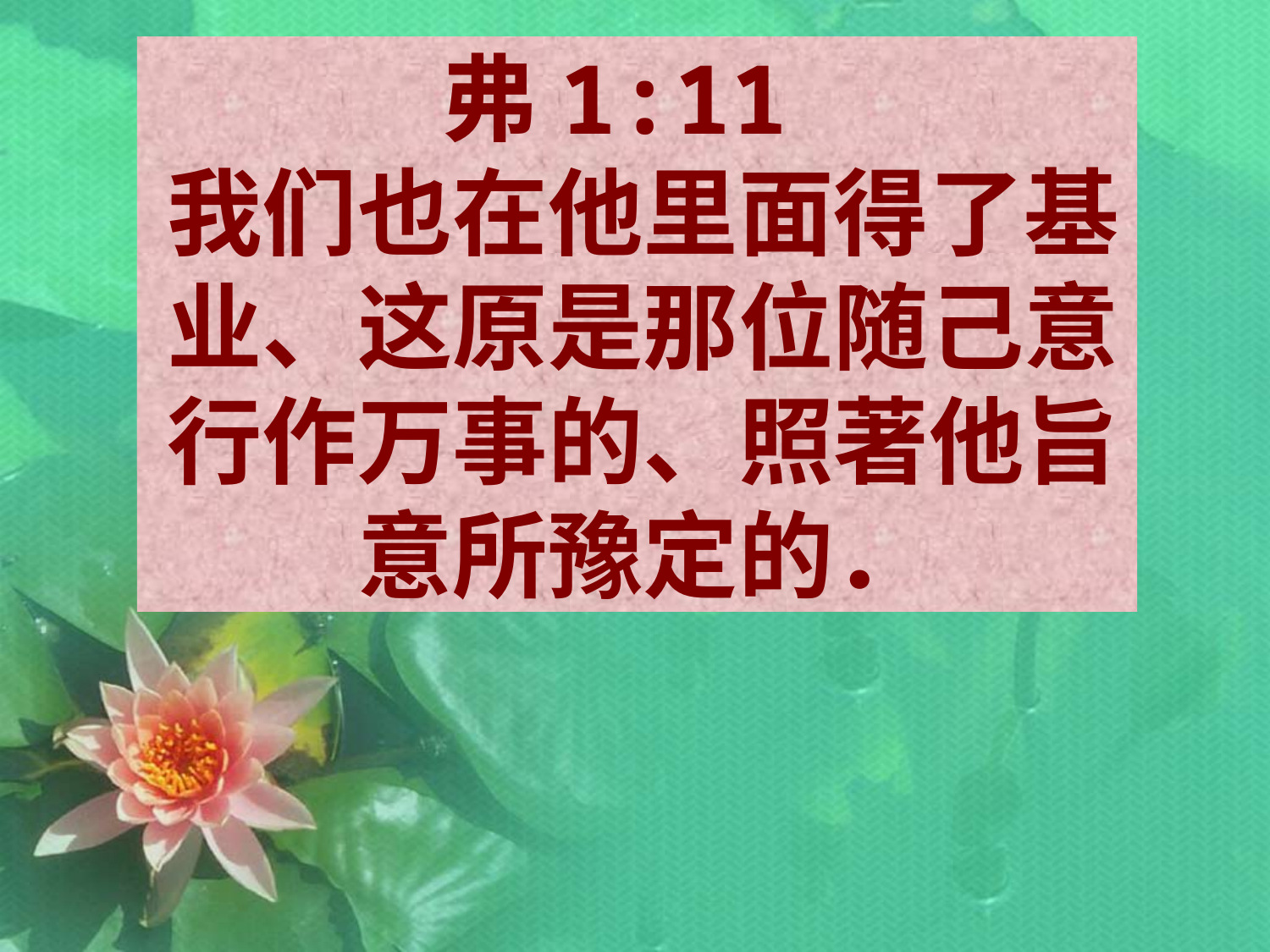

弗1:11
我们也在他里面得了基业、这原是那位随己意行作万事的、照著他旨意所豫定的．